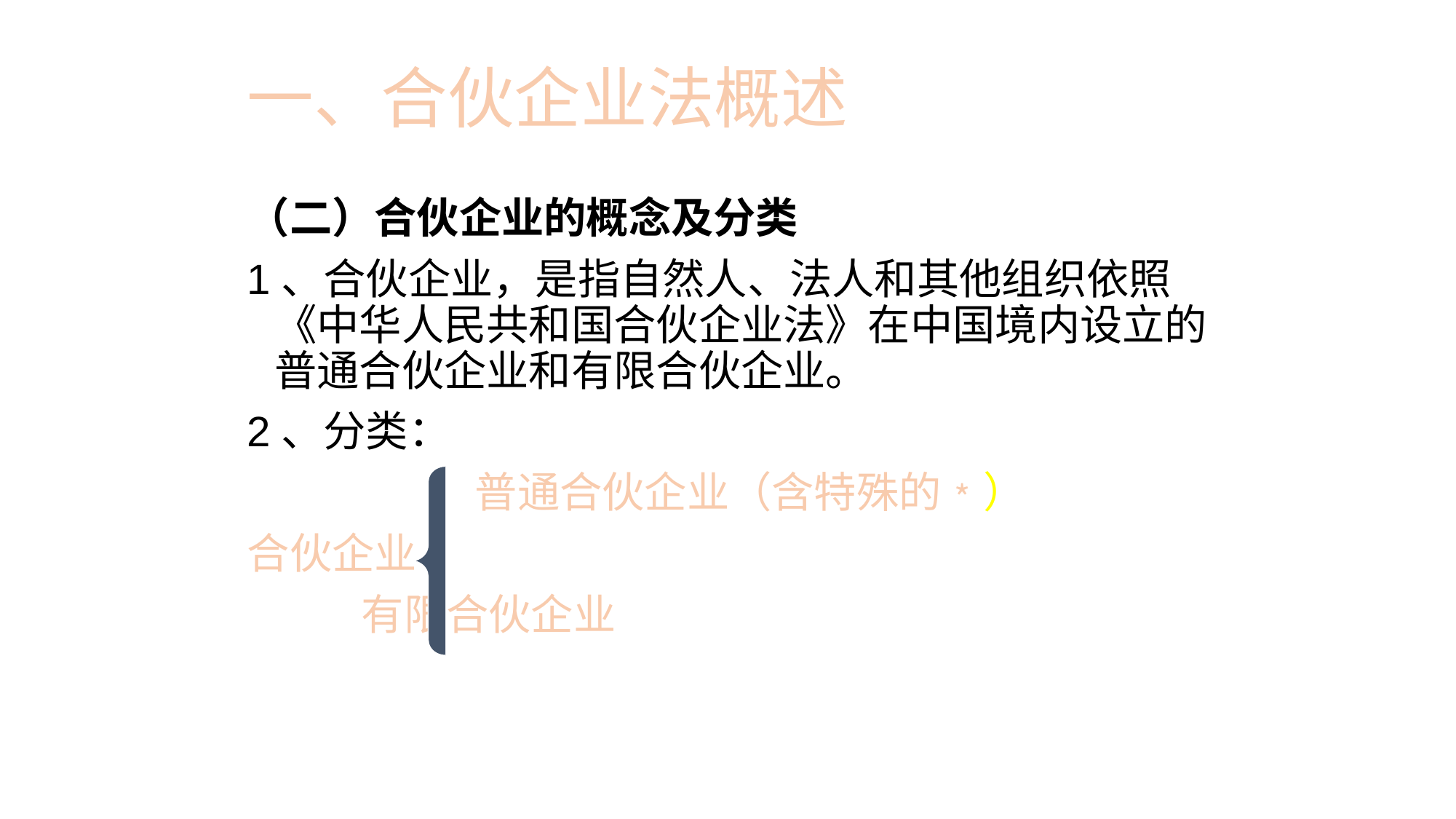

# 一、合伙企业法概述
（二）合伙企业的概念及分类
1、合伙企业，是指自然人、法人和其他组织依照《中华人民共和国合伙企业法》在中国境内设立的普通合伙企业和有限合伙企业。
2、分类：
                       普通合伙企业（含特殊的﹡）
合伙企业
           有限合伙企业